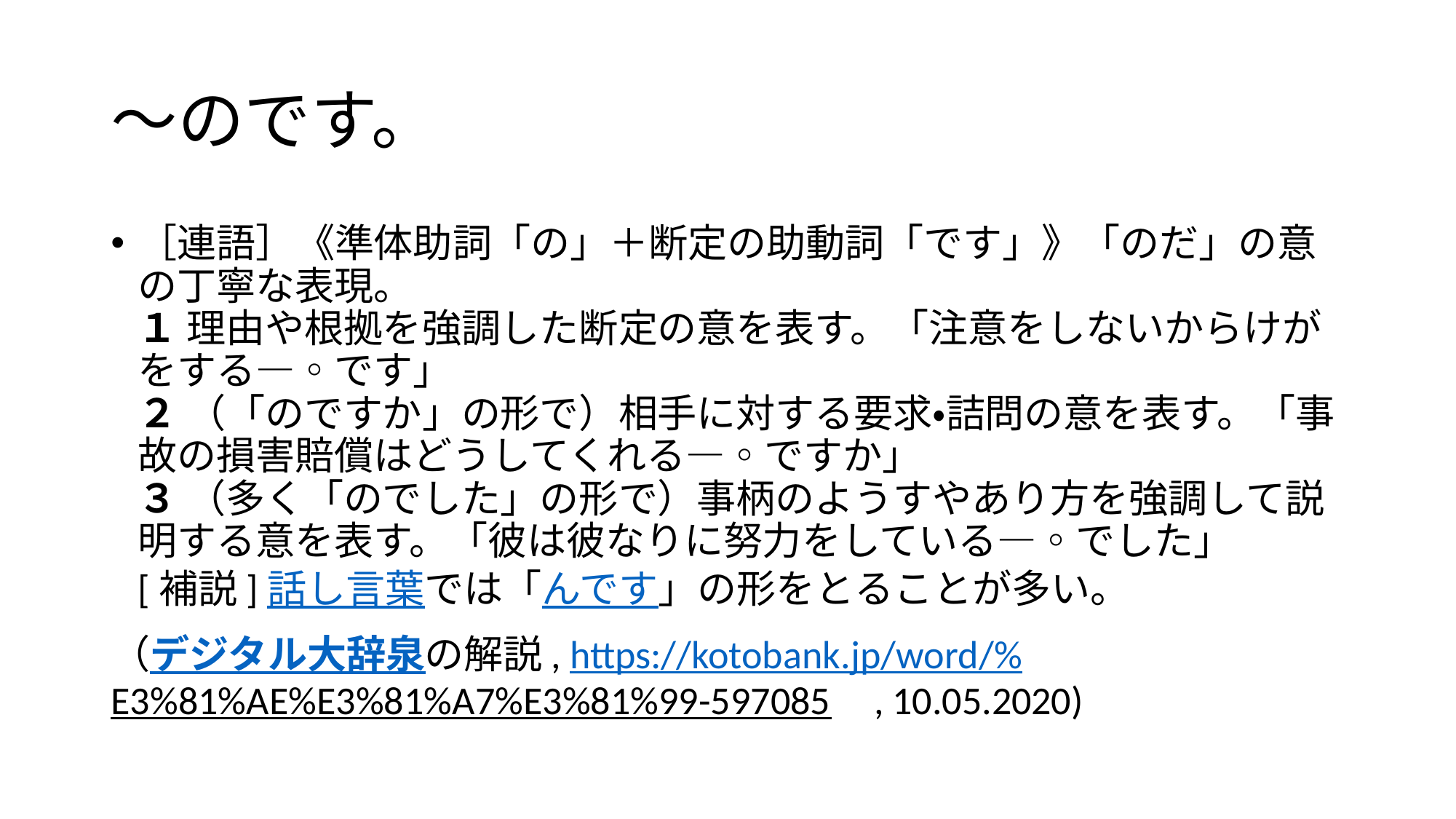

# ～のです。
［連語］《準体助詞「の」＋断定の助動詞「です」》「のだ」の意の丁寧な表現。
１ 理由や根拠を強調した断定の意を表す。「注意をしないからけがをする―◦です」
２ （「のですか」の形で）相手に対する要求・詰問の意を表す。「事故の損害賠償はどうしてくれる―◦ですか」
３ （多く「のでした」の形で）事柄のようすやあり方を強調して説明する意を表す。「彼は彼なりに努力をしている―◦でした」
[補説]話し言葉では「んです」の形をとることが多い。
（デジタル大辞泉の解説, https://kotobank.jp/word/%E3%81%AE%E3%81%A7%E3%81%99-597085　, 10.05.2020)